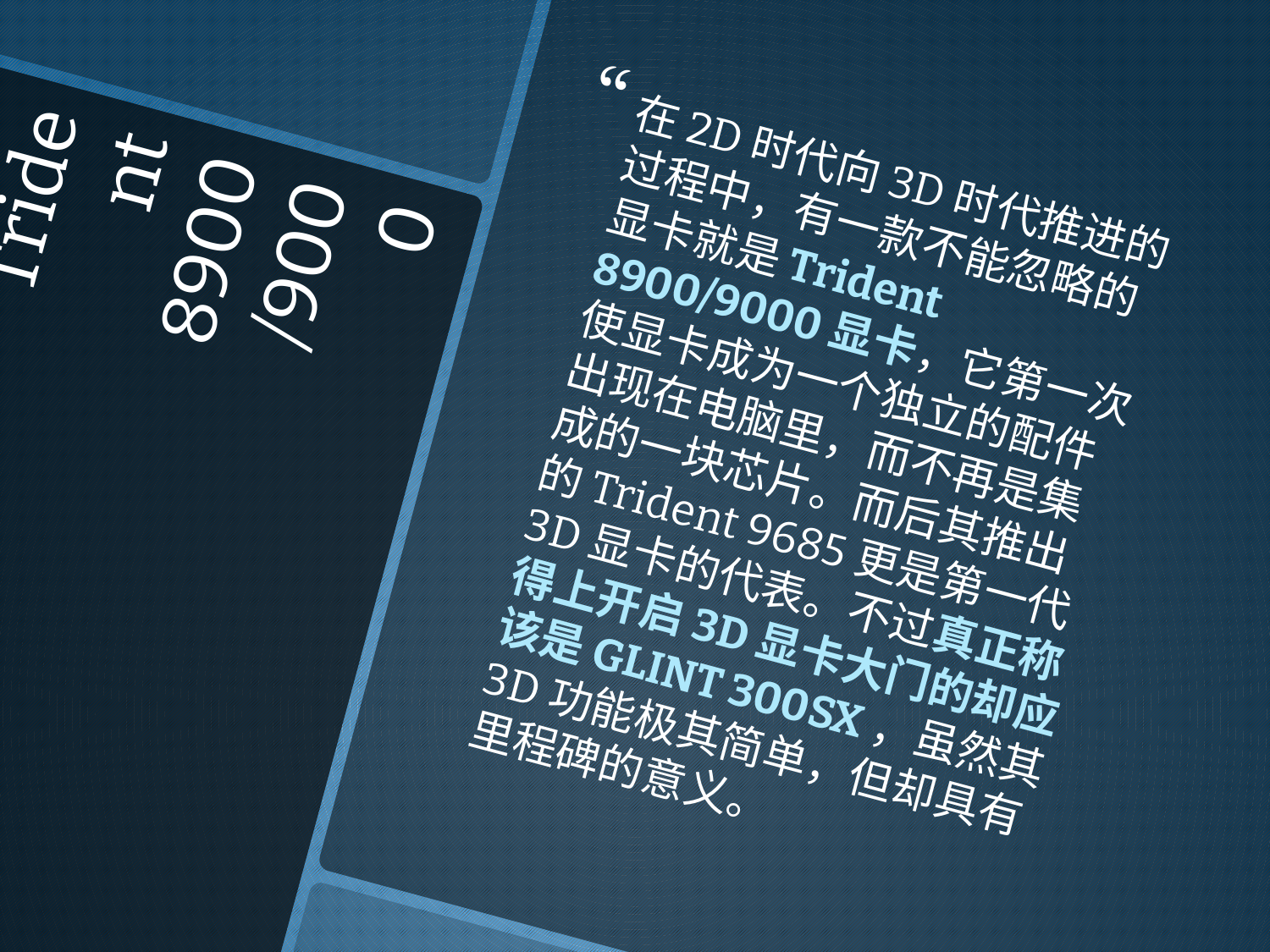

# Trident 8900/9000
在2D时代向3D时代推进的过程中，有一款不能忽略的显卡就是Trident 8900/9000显卡，它第一次使显卡成为一个独立的配件出现在电脑里，而不再是集成的一块芯片。而后其推出的Trident 9685更是第一代3D显卡的代表。不过真正称得上开启3D显卡大门的却应该是GLINT 300SX，虽然其3D功能极其简单，但却具有里程碑的意义。